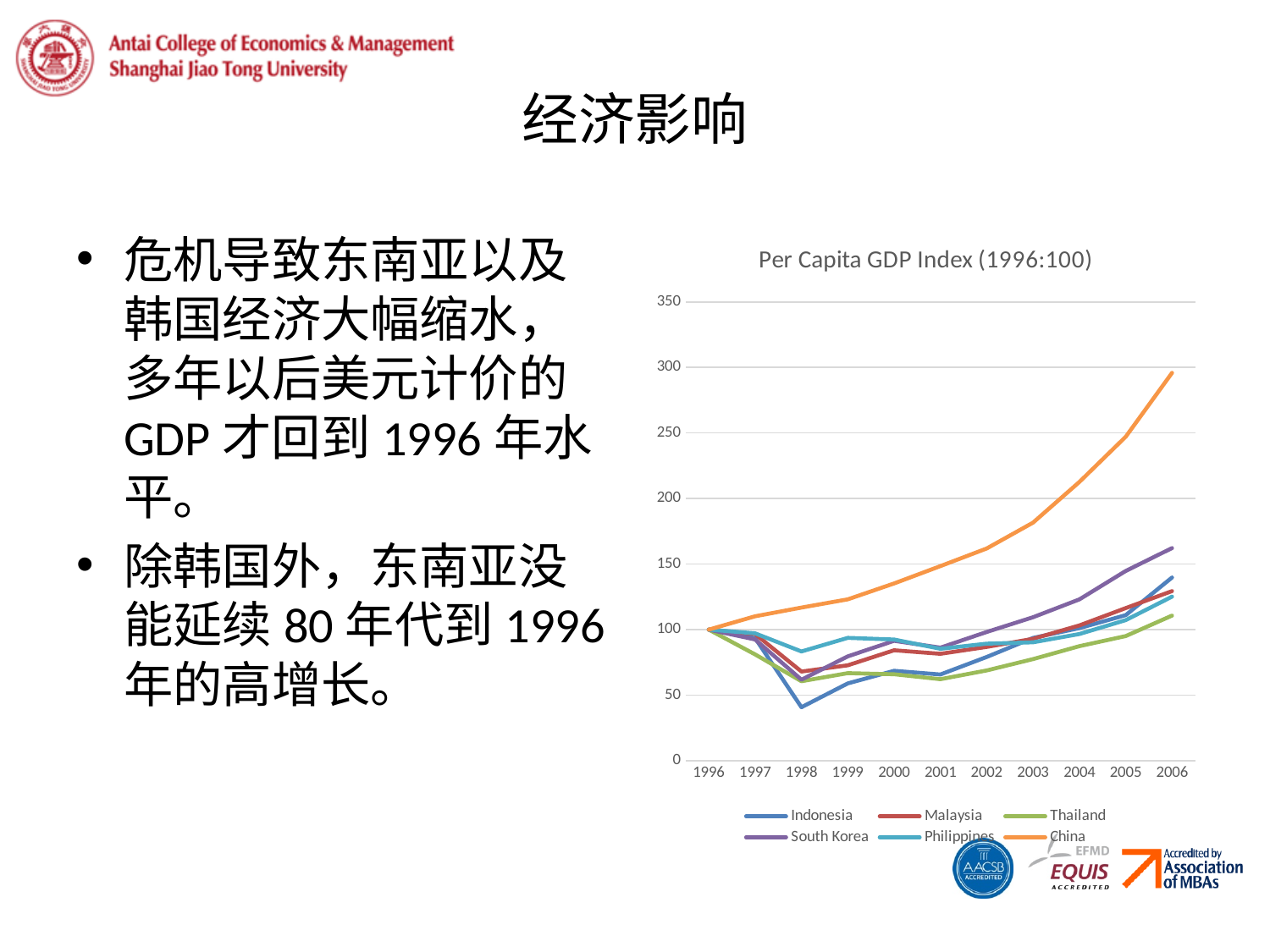

# 经济影响
危机导致东南亚以及韩国经济大幅缩水，多年以后美元计价的GDP才回到1996年水平。
除韩国外，东南亚没能延续80年代到1996年的高增长。

### Chart: Per Capita GDP Index (1996:100)

| Category | Indonesia | Malaysia | Thailand | South Korea | Philippines | China |
|---|---|---|---|---|---|---|
| 1996 | 100.00001039554778 | 100.00000291480058 | 99.99998412210851 | 99.99999691286685 | 99.99997252286028 | 99.99999366942114 |
| 1997 | 93.52057439709515 | 96.65011568967948 | 81.08411232724514 | 92.50491513252581 | 97.1745954529393 | 110.19579325070924 |
| 1998 | 40.78987959223147 | 68.005772711198 | 60.63864622183909 | 61.78966713979281 | 83.33886366833002 | 116.79790825890333 |
| 1999 | 59.002348854854446 | 72.78497670618572 | 66.79601298496934 | 79.62678594379638 | 93.7144518688971 | 123.09981307524606 |
| 2000 | 68.59357672167468 | 84.26730914599698 | 65.95754622220046 | 91.44928630386367 | 92.45883120373006 | 135.23453922661218 |
| 2001 | 65.78609434592626 | 81.5533306445008 | 62.196973630255904 | 86.25833947429878 | 85.370624762348 | 148.44766806058746 |
| 2002 | 79.14275201642327 | 86.81104526745538 | 68.86337328222481 | 98.22440217756406 | 89.30021403245685 | 161.89539736046862 |
| 2003 | 93.69080096447192 | 92.98202807290356 | 77.50103785437557 | 109.4740187520751 | 90.32139617429826 | 181.6490251289163 |
| 2004 | 101.12987533079539 | 103.20092441378372 | 87.38973726478581 | 123.07735996097904 | 96.65431068421371 | 212.6640471160837 |
| 2005 | 111.06701370218302 | 116.43001112238056 | 95.07492510498587 | 144.76184619135196 | 107.24280933543622 | 247.16432486371139 |
| 2006 | 139.77382726193719 | 129.3941501067079 | 110.69528367194144 | 162.22783210858725 | 125.17677651144952 | 295.91043120390384 |